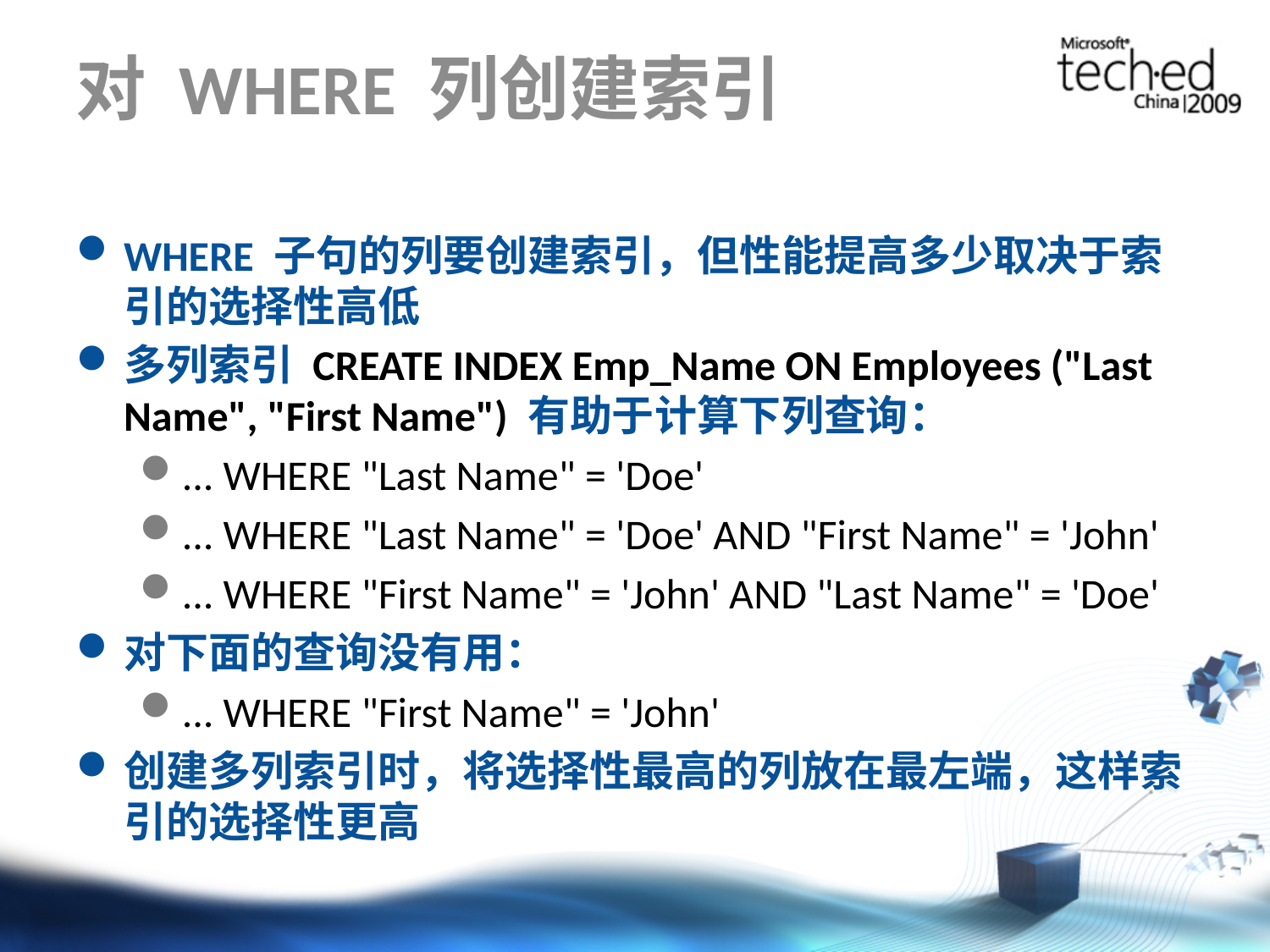

# 对 WHERE 列创建索引
WHERE 子句的列要创建索引，但性能提高多少取决于索引的选择性高低
多列索引 CREATE INDEX Emp_Name ON Employees ("Last Name", "First Name") 有助于计算下列查询：
... WHERE "Last Name" = 'Doe'
... WHERE "Last Name" = 'Doe' AND "First Name" = 'John'
... WHERE "First Name" = 'John' AND "Last Name" = 'Doe'
对下面的查询没有用：
... WHERE "First Name" = 'John'
创建多列索引时，将选择性最高的列放在最左端，这样索引的选择性更高